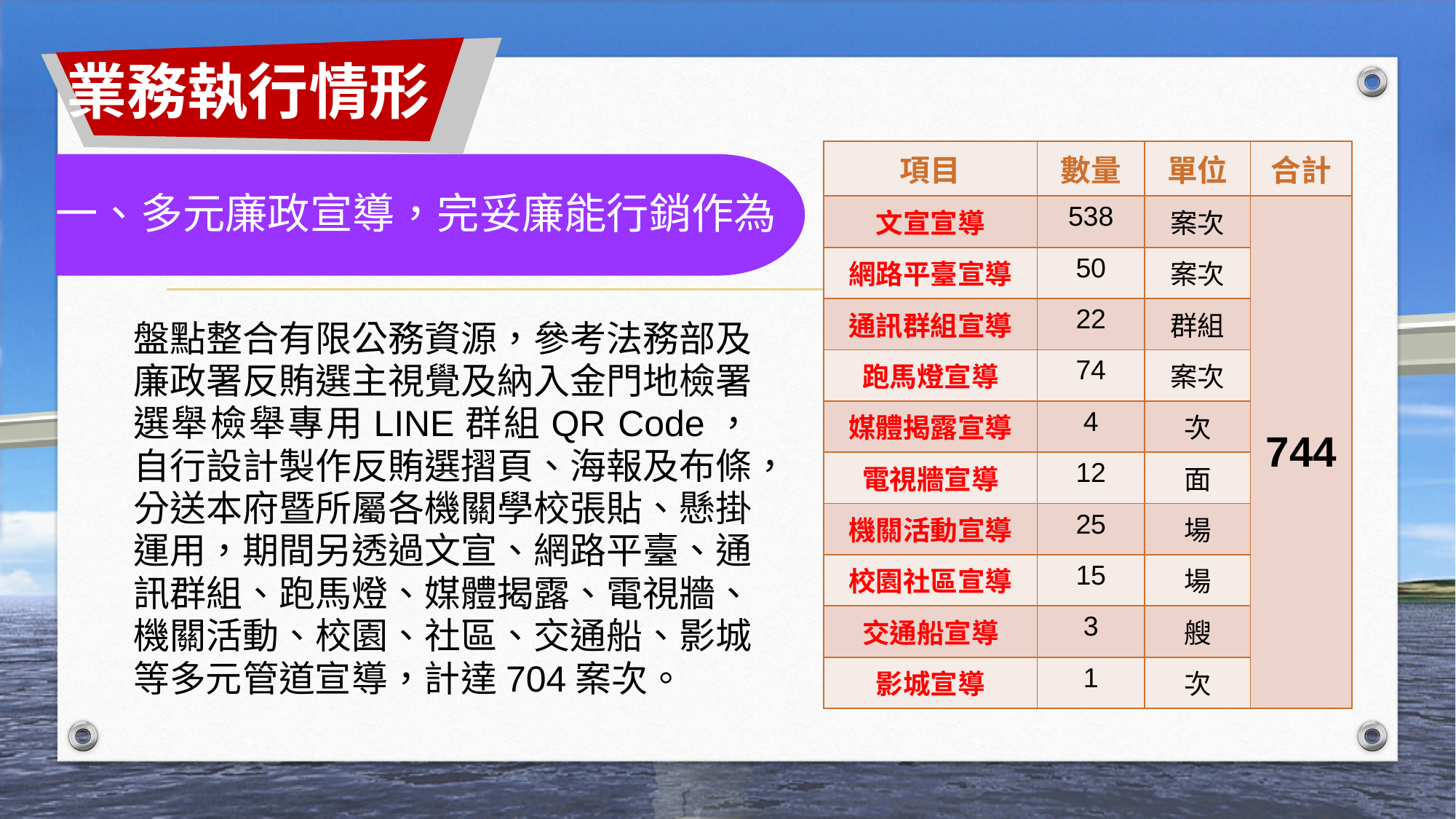

業務執行情形
| 項目 | 數量 | 單位 | 合計 |
| --- | --- | --- | --- |
| 文宣宣導 | 538 | 案次 | 744 |
| 網路平臺宣導 | 50 | 案次 |  |
| 通訊群組宣導 | 22 | 群組 |  |
| 跑馬燈宣導 | 74 | 案次 |  |
| 媒體揭露宣導 | 4 | 次 |  |
| 電視牆宣導 | 12 | 面 |  |
| 機關活動宣導 | 25 | 場 |  |
| 校園社區宣導 | 15 | 場 |  |
| 交通船宣導 | 3 | 艘 |  |
| 影城宣導 | 1 | 次 |  |

一、多元廉政宣導，完妥廉能行銷作為

盤點整合有限公務資源，參考法務部及廉政署反賄選主視覺及納入金門地檢署選舉檢舉專用LINE群組QR Code，自行設計製作反賄選摺頁、海報及布條，分送本府暨所屬各機關學校張貼、懸掛運用，期間另透過文宣、網路平臺、通訊群組、跑馬燈、媒體揭露、電視牆、機關活動、校園、社區、交通船、影城等多元管道宣導，計達704案次。